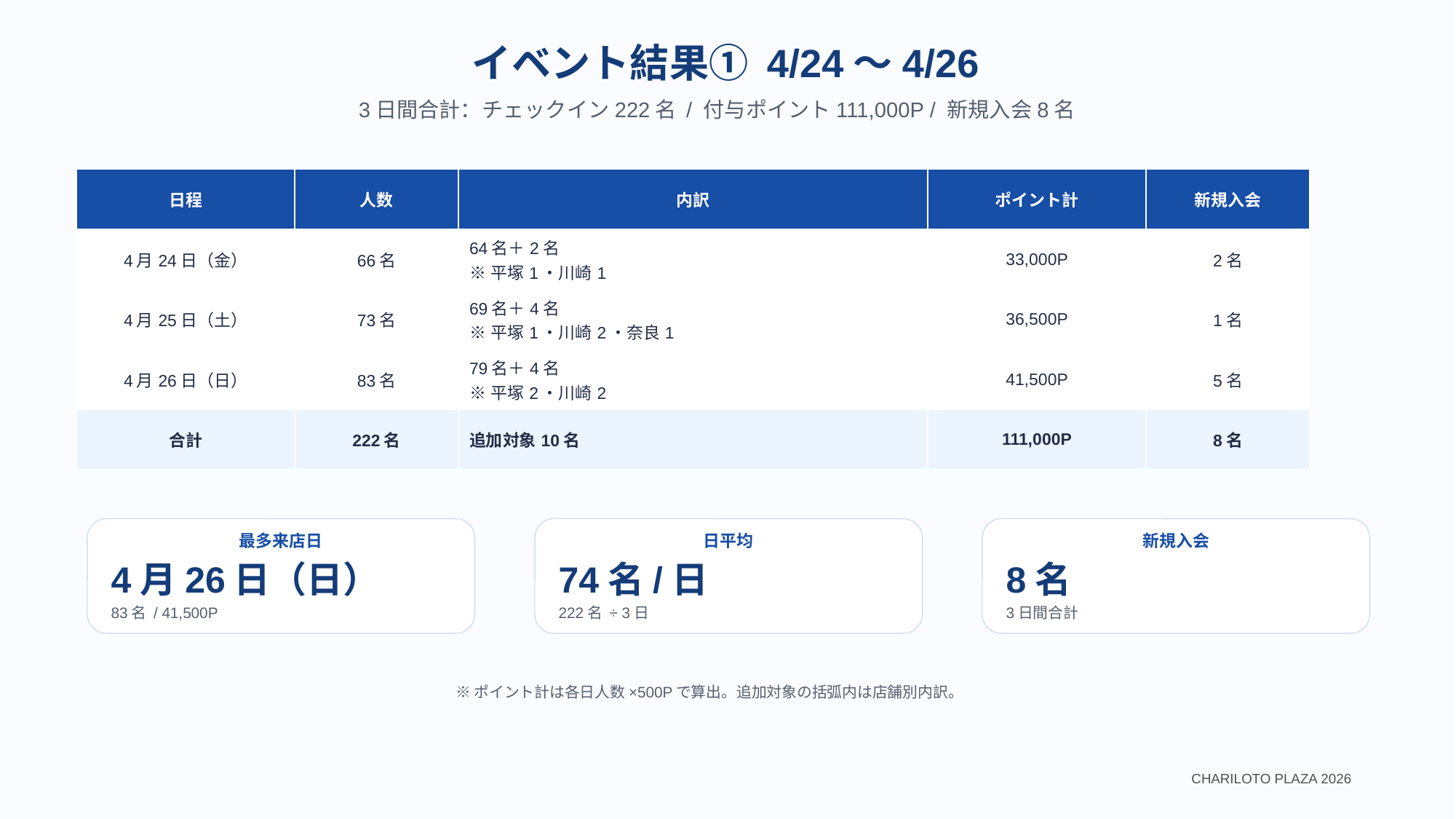

イベント結果① 4/24〜4/26
3日間合計：チェックイン222名 / 付与ポイント111,000P / 新規入会8名
| 日程 | 人数 | 内訳 | ポイント計 | 新規入会 |
| --- | --- | --- | --- | --- |
| 4月24日（金） | 66名 | 64名＋2名 ※平塚1・川崎1 | 33,000P | 2名 |
| 4月25日（土） | 73名 | 69名＋4名 ※平塚1・川崎2・奈良1 | 36,500P | 1名 |
| 4月26日（日） | 83名 | 79名＋4名 ※平塚2・川崎2 | 41,500P | 5名 |
| 合計 | 222名 | 追加対象10名 | 111,000P | 8名 |
最多来店日
4月26日（日）
83名 / 41,500P
日平均
74名/日
222名 ÷ 3日
新規入会
8名
3日間合計
※ポイント計は各日人数×500Pで算出。追加対象の括弧内は店舗別内訳。
CHARILOTO PLAZA 2026